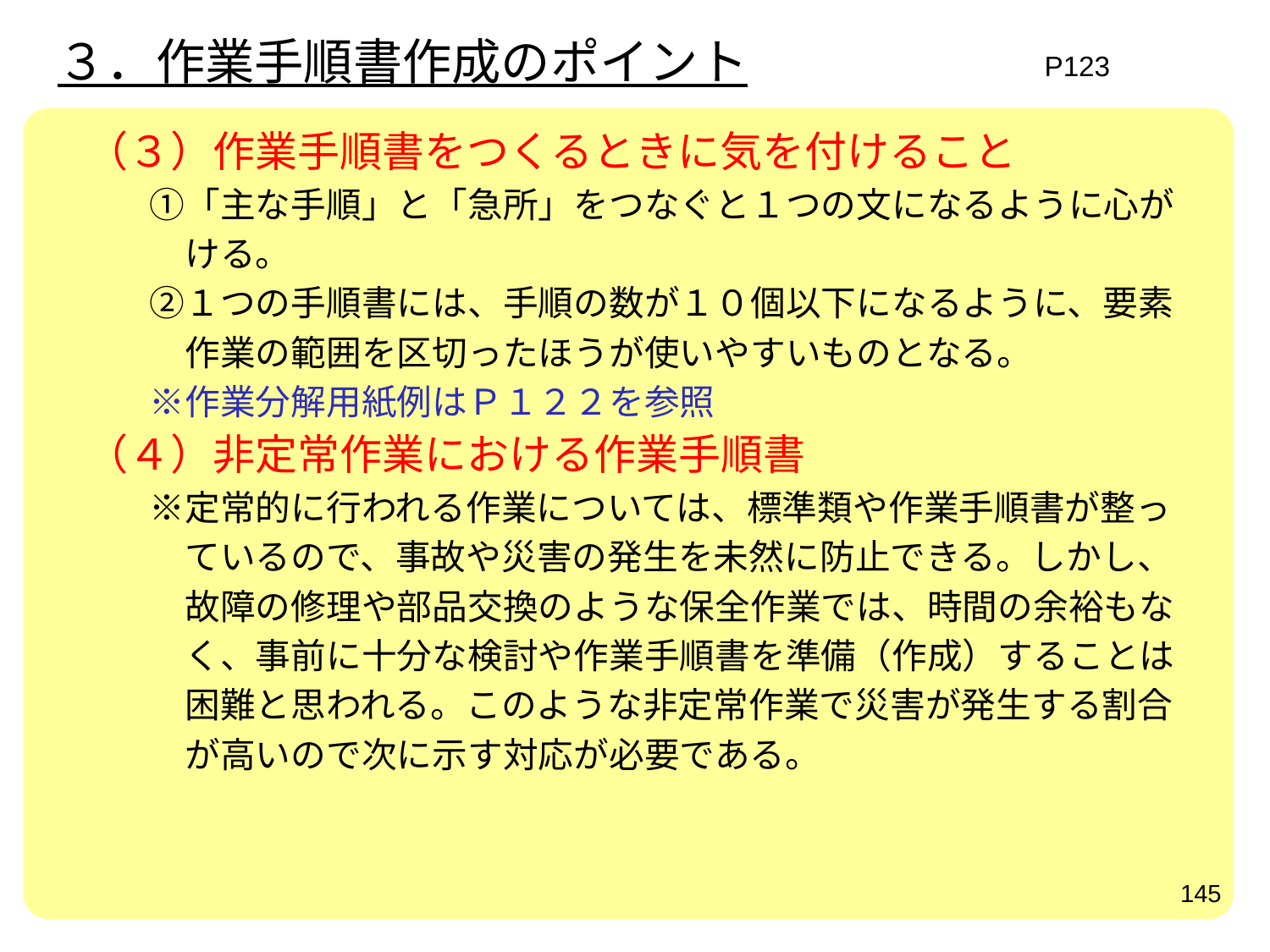

３．作業手順書作成のポイント
P123
　（３）作業手順書をつくるときに気を付けること
　　　①「主な手順」と「急所」をつなぐと１つの文になるように心が
　　　　ける。
　　　②１つの手順書には、手順の数が１０個以下になるように、要素
　　　　作業の範囲を区切ったほうが使いやすいものとなる。
　　　※作業分解用紙例はＰ１２２を参照
　（４）非定常作業における作業手順書
　　　※定常的に行われる作業については、標準類や作業手順書が整っ
　　　　ているので、事故や災害の発生を未然に防止できる。しかし、
　　　　故障の修理や部品交換のような保全作業では、時間の余裕もな
　　　　く、事前に十分な検討や作業手順書を準備（作成）することは
　　　　困難と思われる。このような非定常作業で災害が発生する割合
　　　　が高いので次に示す対応が必要である。
145